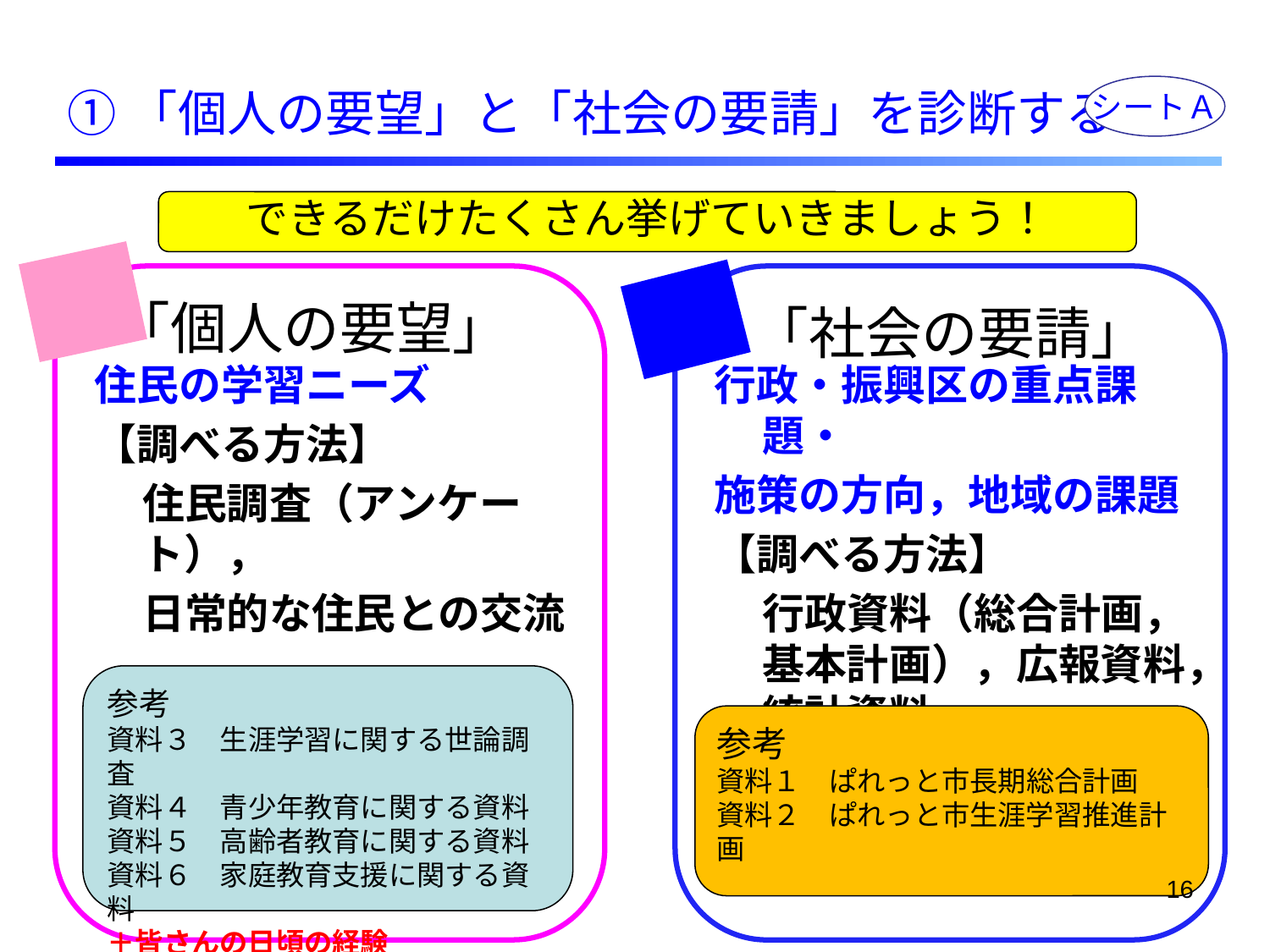

①「個人の要望」と「社会の要請」を診断する
シートＡ

できるだけたくさん挙げていきましょう！

住民の学習ニーズ
【調べる方法】
    住民調査（アンケート），
    日常的な住民との交流

行政・振興区の重点課題・
施策の方向，地域の課題
【調べる方法】
    行政資料（総合計画，基本計画），広報資料，統計資料

# 「個人の要望」
「社会の要請」
参考
資料３　生涯学習に関する世論調査
資料４　青少年教育に関する資料
資料５　高齢者教育に関する資料
資料６　家庭教育支援に関する資料
＋皆さんの日頃の経験
参考
資料１　ぱれっと市長期総合計画
資料２　ぱれっと市生涯学習推進計画
16